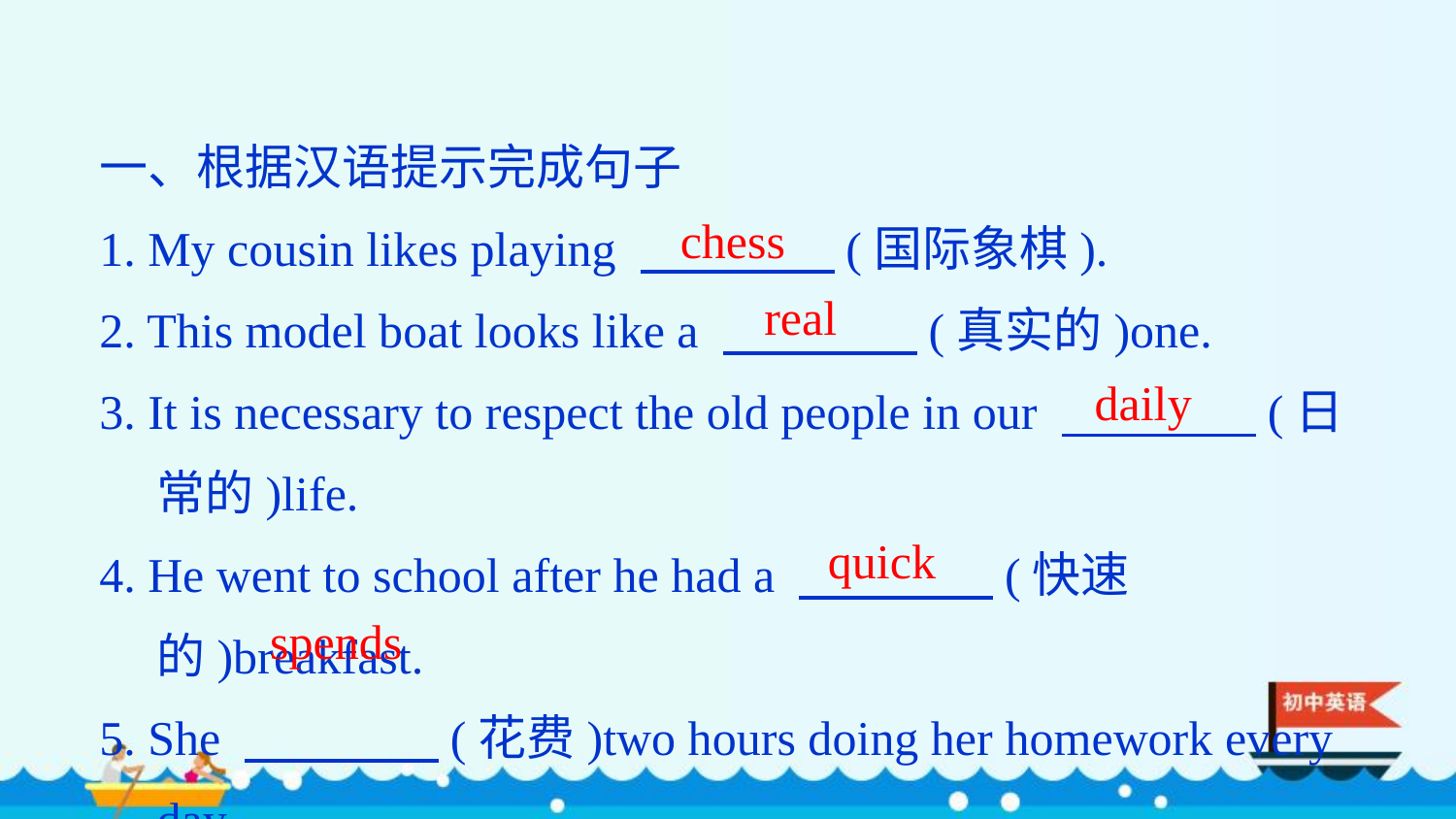

一、根据汉语提示完成句子
1. My cousin likes playing 　　　　(国际象棋).
2. This model boat looks like a 　　　　(真实的)one.
3. It is necessary to respect the old people in our 　　　　(日常的)life.
4. He went to school after he had a 　　　　(快速的)breakfast.
5. She 　　　　(花费)two hours doing her homework every day.
chess
real
daily
quick
spends